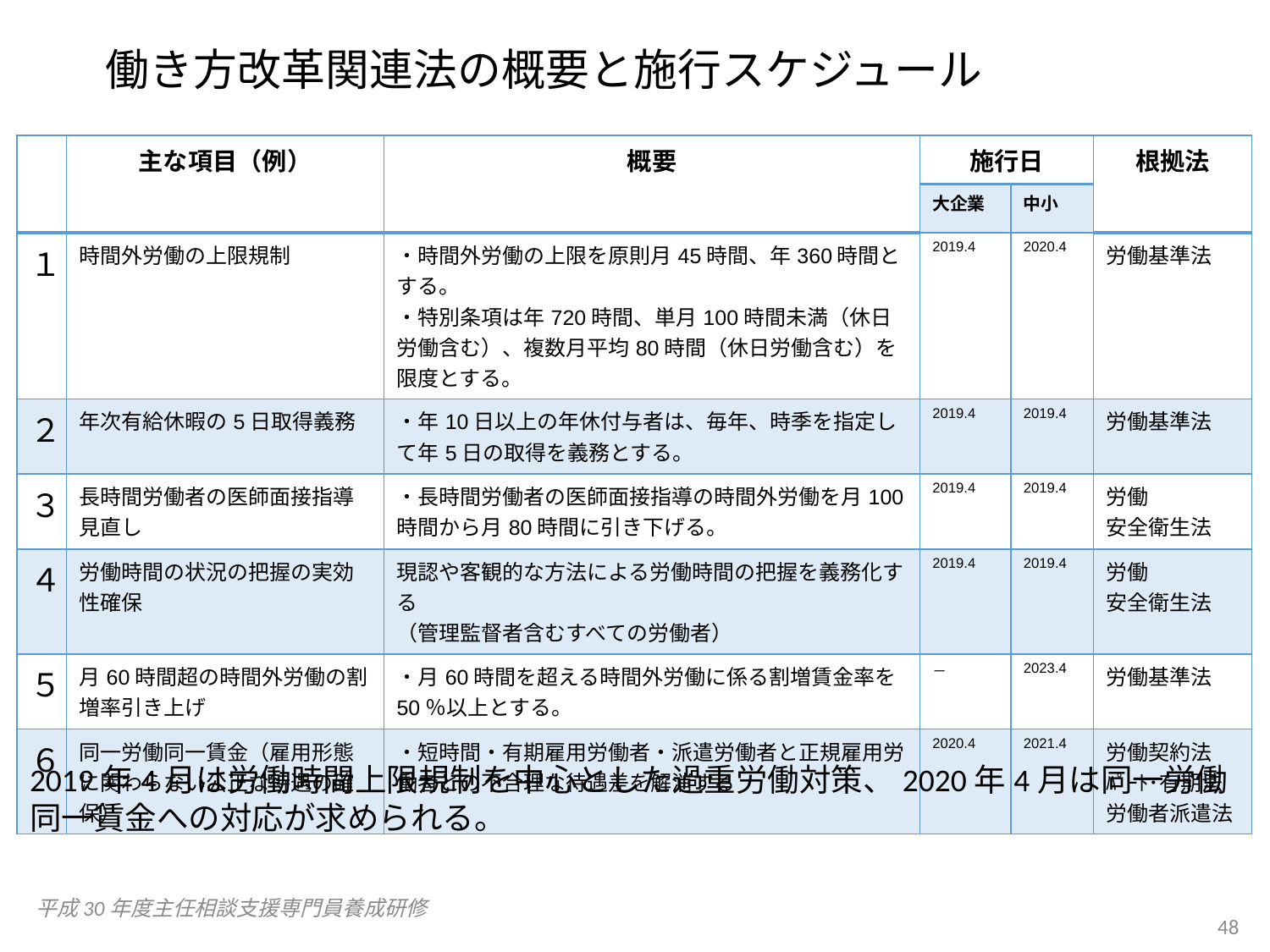

# 働き方改革関連法の概要と施行スケジュール
|  | 主な項目（例） | 概要 | 施行日 |  | 根拠法 |
| --- | --- | --- | --- | --- | --- |
|  |  |  | 大企業 | 中小 |  |
| １ | 時間外労働の上限規制 | ・時間外労働の上限を原則月45時間、年360時間とする。 ・特別条項は年720時間、単月100時間未満（休日労働含む）、複数月平均80時間（休日労働含む）を限度とする。 | 2019.4 | 2020.4 | 労働基準法 |
| ２ | 年次有給休暇の5日取得義務 | ・年10日以上の年休付与者は、毎年、時季を指定して年5日の取得を義務とする。 | 2019.4 | 2019.4 | 労働基準法 |
| ３ | 長時間労働者の医師面接指導見直し | ・長時間労働者の医師面接指導の時間外労働を月100時間から月80時間に引き下げる。 | 2019.4 | 2019.4 | 労働 安全衛生法 |
| ４ | 労働時間の状況の把握の実効性確保 | 現認や客観的な方法による労働時間の把握を義務化する （管理監督者含むすべての労働者） | 2019.4 | 2019.4 | 労働 安全衛生法 |
| ５ | 月60時間超の時間外労働の割増率引き上げ | ・月60時間を超える時間外労働に係る割増賃金率を50％以上とする。 | － | 2023.4 | 労働基準法 |
| ６ | 同一労働同一賃金（雇用形態に関わらない公正な待遇の確保） | ・短時間・有期雇用労働者・派遣労働者と正規雇用労働者との不合理な待遇差を解消する | 2020.4 | 2021.4 | 労働契約法 ﾊﾟｰﾄ･有期法 労働者派遣法 |
2019年4月は労働時間上限規制を中心とした過重労働対策、2020年4月は同一労働同一賃金への対応が求められる。
平成30年度主任相談支援専門員養成研修
48